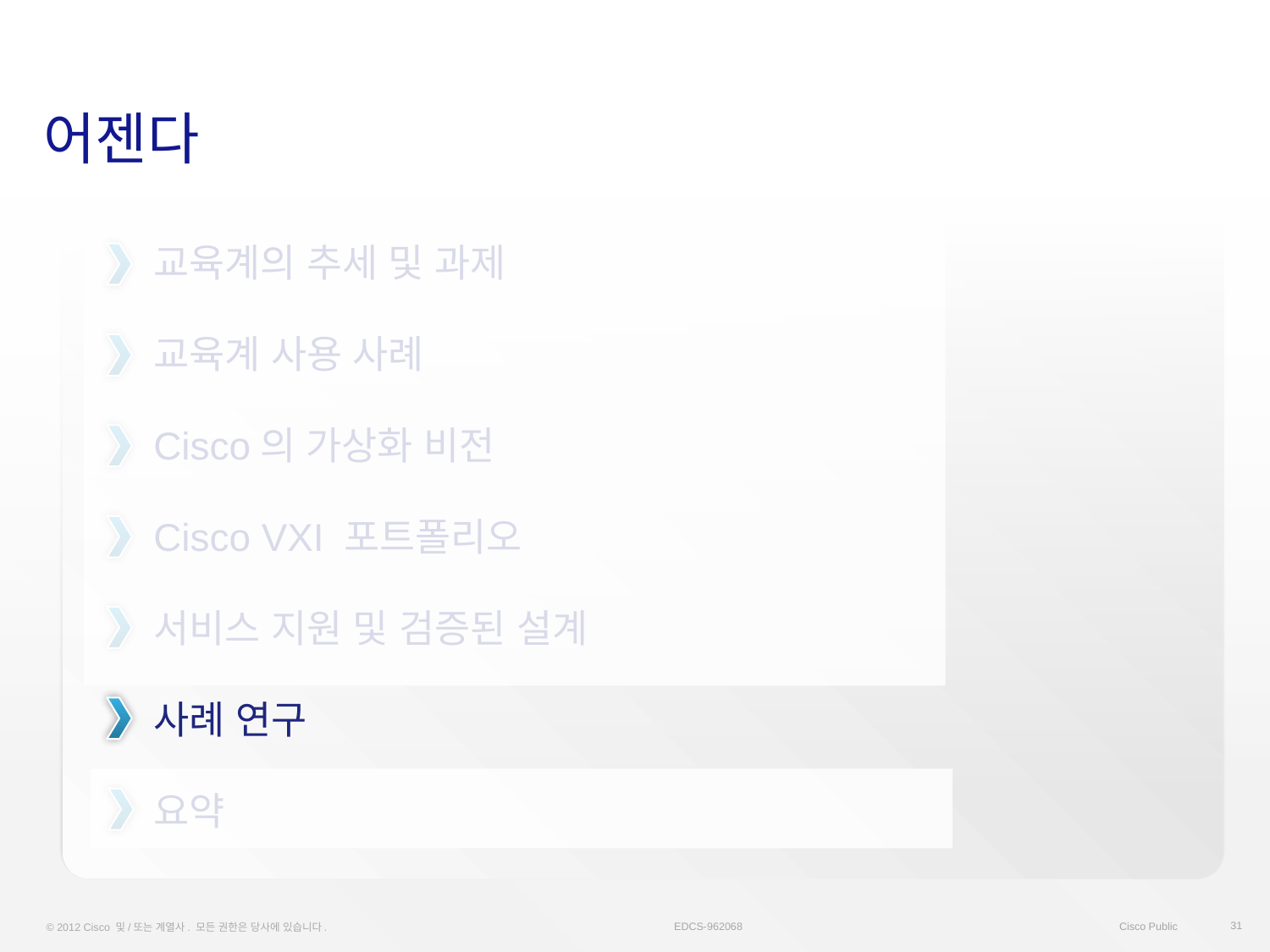

# 어젠다

교육계의 추세 및 과제
교육계 사용 사례
Cisco의 가상화 비전
Cisco VXI 포트폴리오
서비스 지원 및 검증된 설계
사례 연구
요약